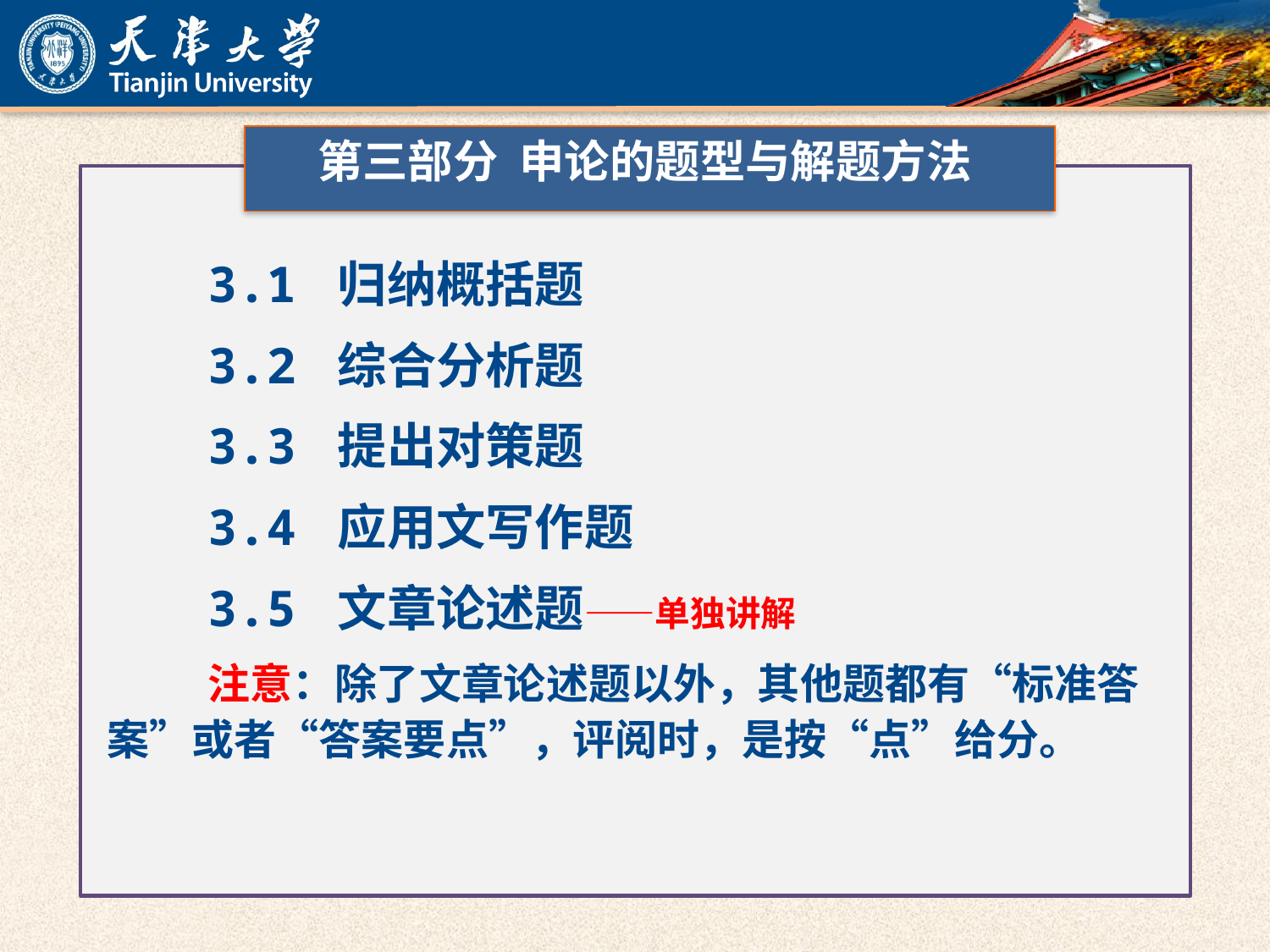

第三部分  申论的题型与解题方法

3.1 归纳概括题
3.2 综合分析题
3.3 提出对策题
3.4 应用文写作题
3.5 文章论述题——单独讲解
注意：除了文章论述题以外，其他题都有“标准答案”或者“答案要点”，评阅时，是按“点”给分。